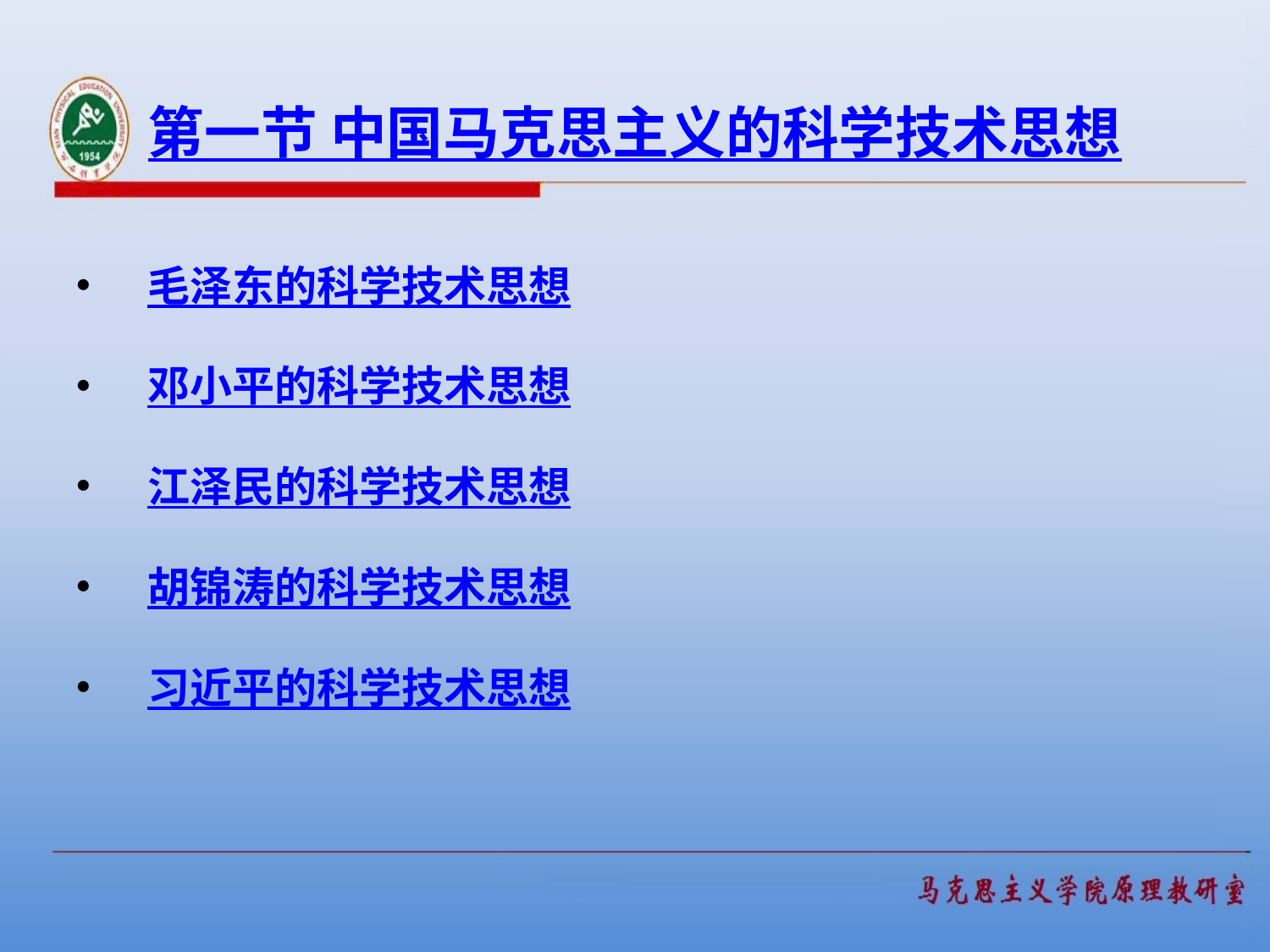

# 第一节 中国马克思主义的科学技术思想
毛泽东的科学技术思想
邓小平的科学技术思想
江泽民的科学技术思想
胡锦涛的科学技术思想
习近平的科学技术思想